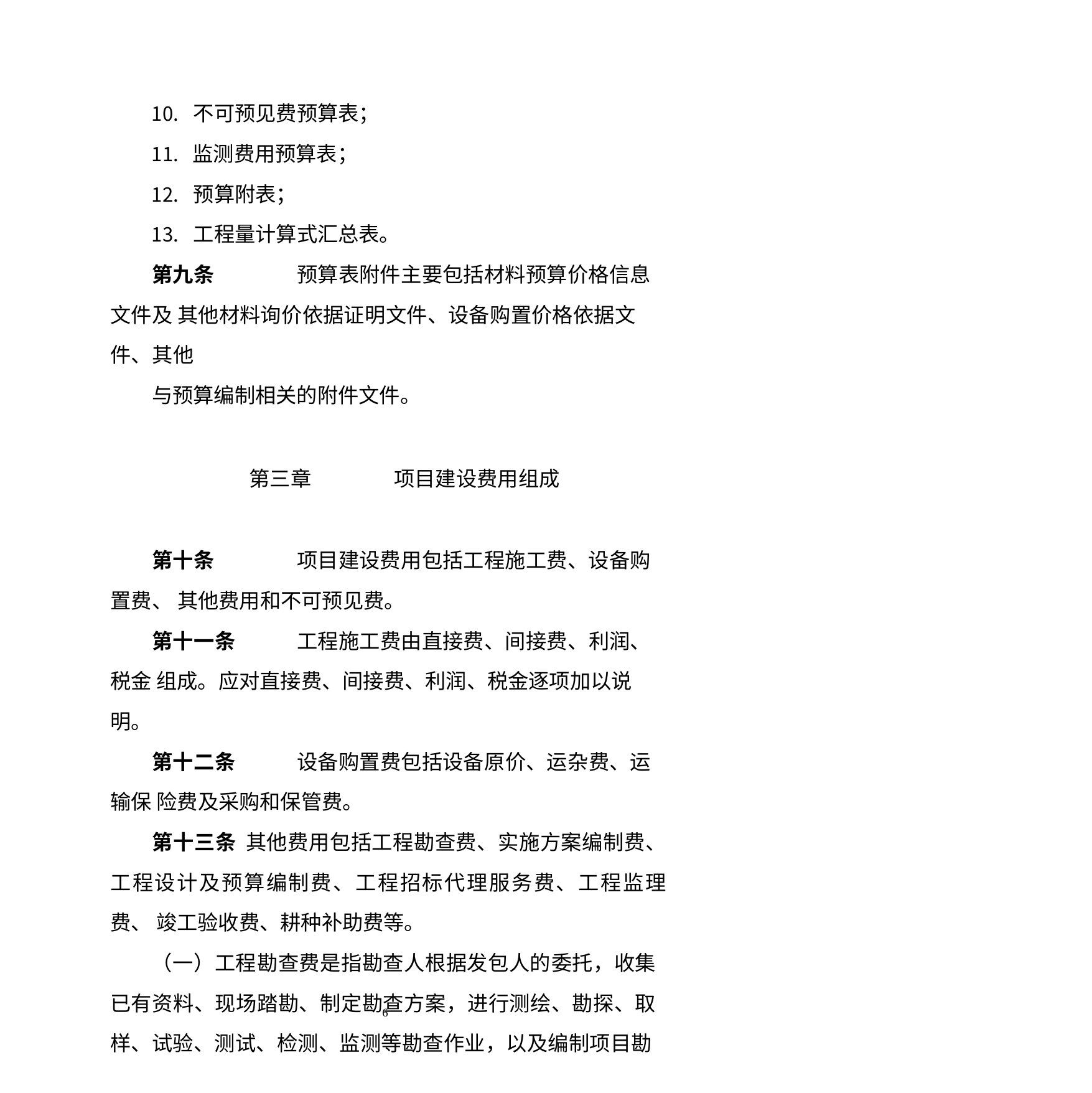

不可预见费预算表；
监测费用预算表；
预算附表；
工程量计算式汇总表。
第九条	预算表附件主要包括材料预算价格信息文件及 其他材料询价依据证明文件、设备购置价格依据文件、其他
与预算编制相关的附件文件。

第三章	项目建设费用组成

第十条	项目建设费用包括工程施工费、设备购置费、 其他费用和不可预见费。
第十一条	工程施工费由直接费、间接费、利润、税金 组成。应对直接费、间接费、利润、税金逐项加以说明。
第十二条	设备购置费包括设备原价、运杂费、运输保 险费及采购和保管费。
第十三条 其他费用包括工程勘查费、实施方案编制费、 工程设计及预算编制费、工程招标代理服务费、工程监理费、 竣工验收费、耕种补助费等。
（一）工程勘查费是指勘查人根据发包人的委托，收集 已有资料、现场踏勘、制定勘查方案，进行测绘、勘探、取 样、试验、测试、检测、监测等勘查作业，以及编制项目勘
6